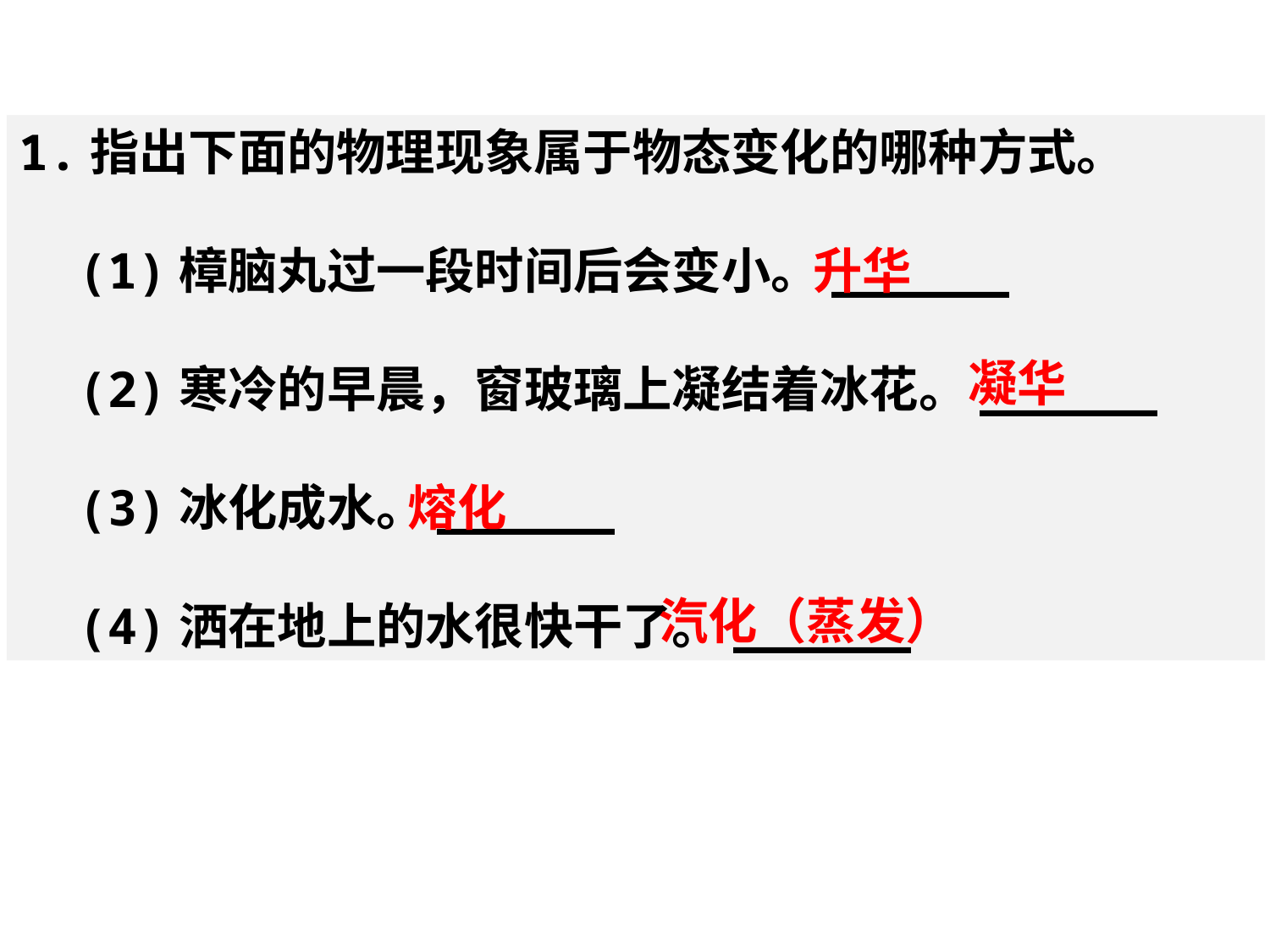

1.指出下面的物理现象属于物态变化的哪种方式。

  (1)樟脑丸过一段时间后会变小。______

  (2)寒冷的早晨，窗玻璃上凝结着冰花。______

  (3)冰化成水。______

  (4)洒在地上的水很快干了。______
升华
凝华
熔化
汽化（蒸发）